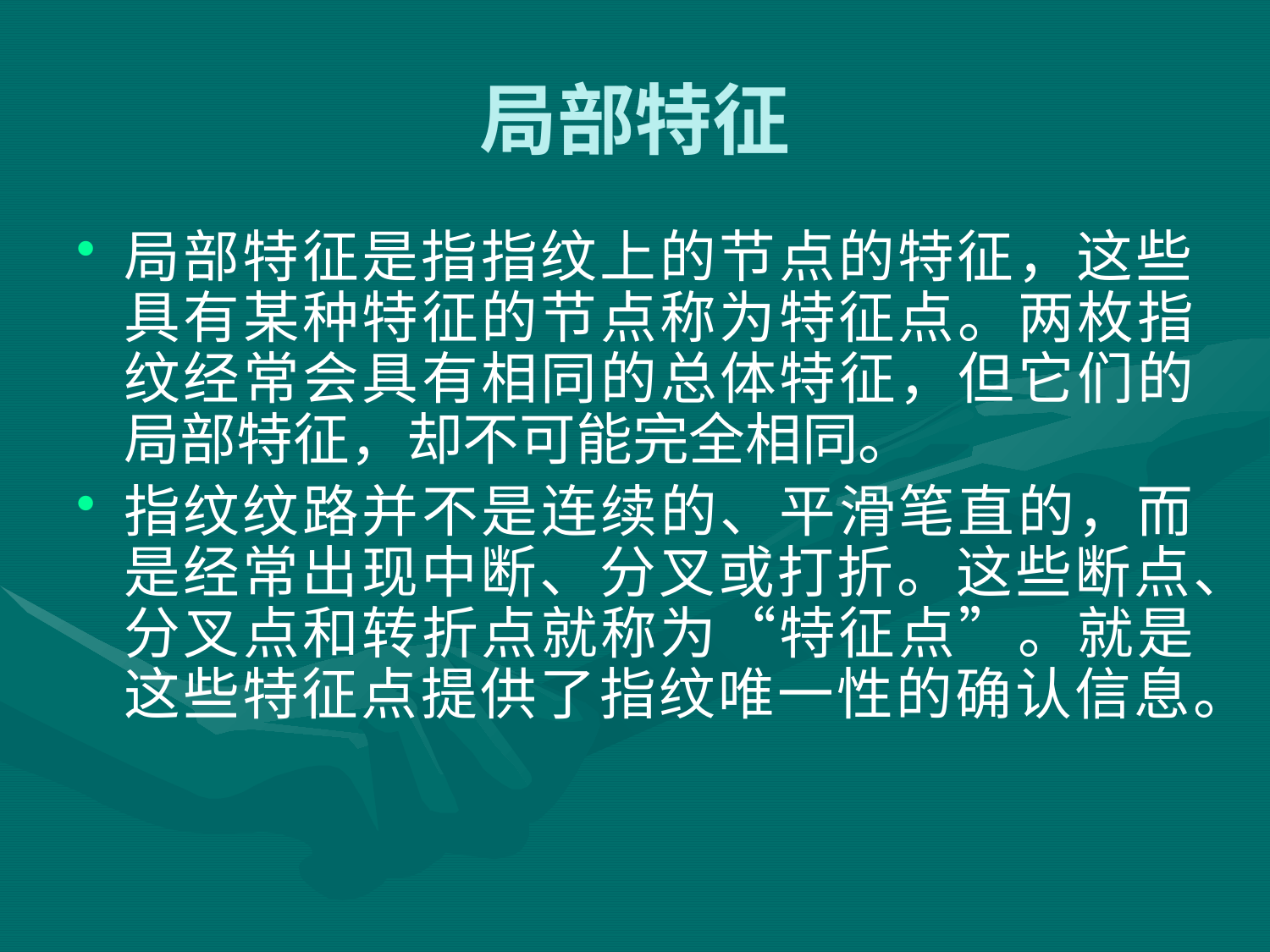

# 局部特征
局部特征是指指纹上的节点的特征，这些具有某种特征的节点称为特征点。两枚指纹经常会具有相同的总体特征，但它们的局部特征，却不可能完全相同。
指纹纹路并不是连续的、平滑笔直的，而是经常出现中断、分叉或打折。这些断点、分叉点和转折点就称为“特征点”。就是这些特征点提供了指纹唯一性的确认信息。